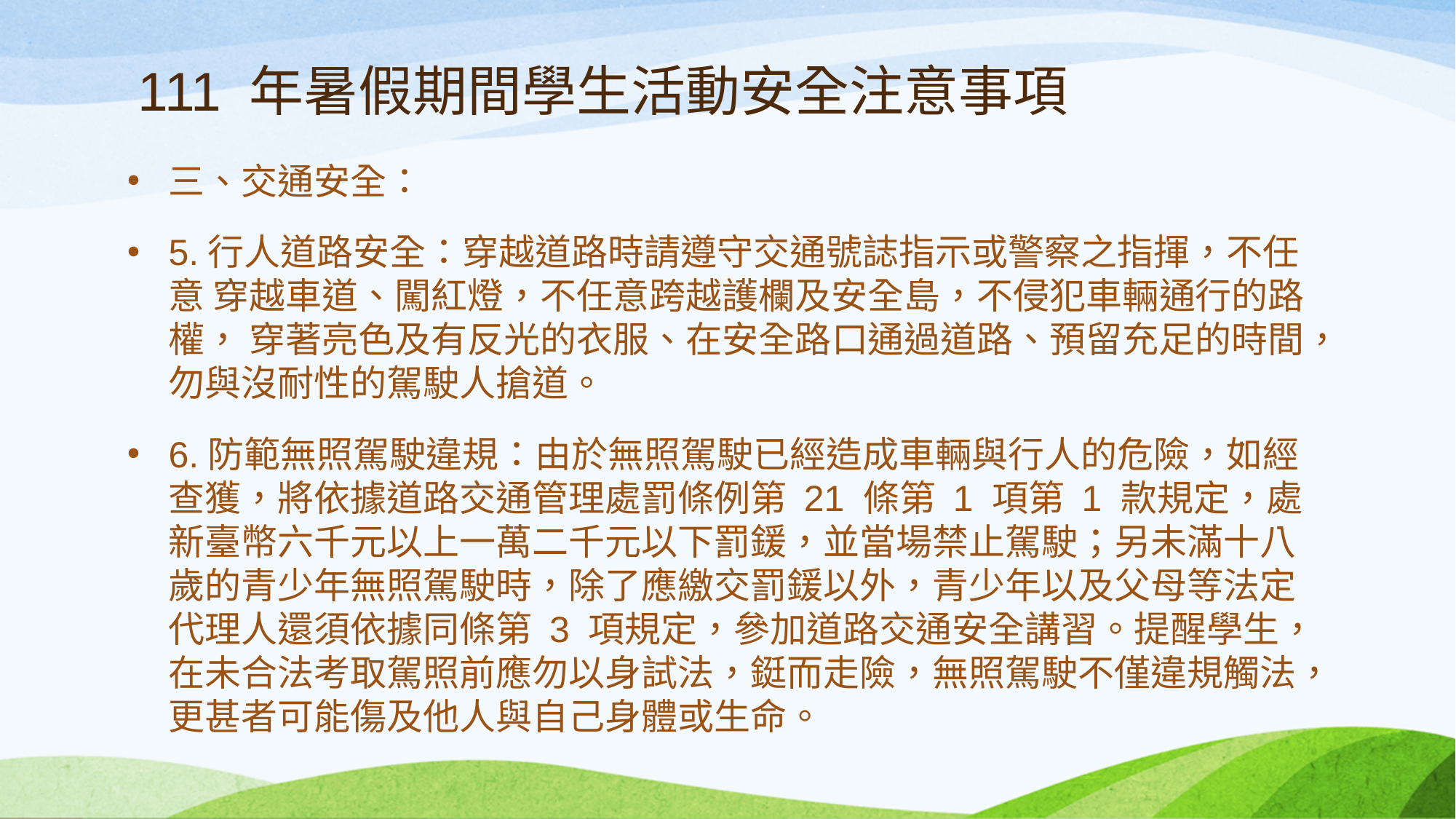

# 111 年暑假期間學生活動安全注意事項
三、交通安全：
5.行人道路安全：穿越道路時請遵守交通號誌指示或警察之指揮，不任意 穿越車道、闖紅燈，不任意跨越護欄及安全島，不侵犯車輛通行的路權， 穿著亮色及有反光的衣服、在安全路口通過道路、預留充足的時間，勿與沒耐性的駕駛人搶道。
6.防範無照駕駛違規：由於無照駕駛已經造成車輛與行人的危險，如經查獲，將依據道路交通管理處罰條例第 21 條第 1 項第 1 款規定，處新臺幣六千元以上一萬二千元以下罰鍰，並當場禁止駕駛；另未滿十八歲的青少年無照駕駛時，除了應繳交罰鍰以外，青少年以及父母等法定代理人還須依據同條第 3 項規定，參加道路交通安全講習。提醒學生，在未合法考取駕照前應勿以身試法，鋌而走險，無照駕駛不僅違規觸法，更甚者可能傷及他人與自己身體或生命。